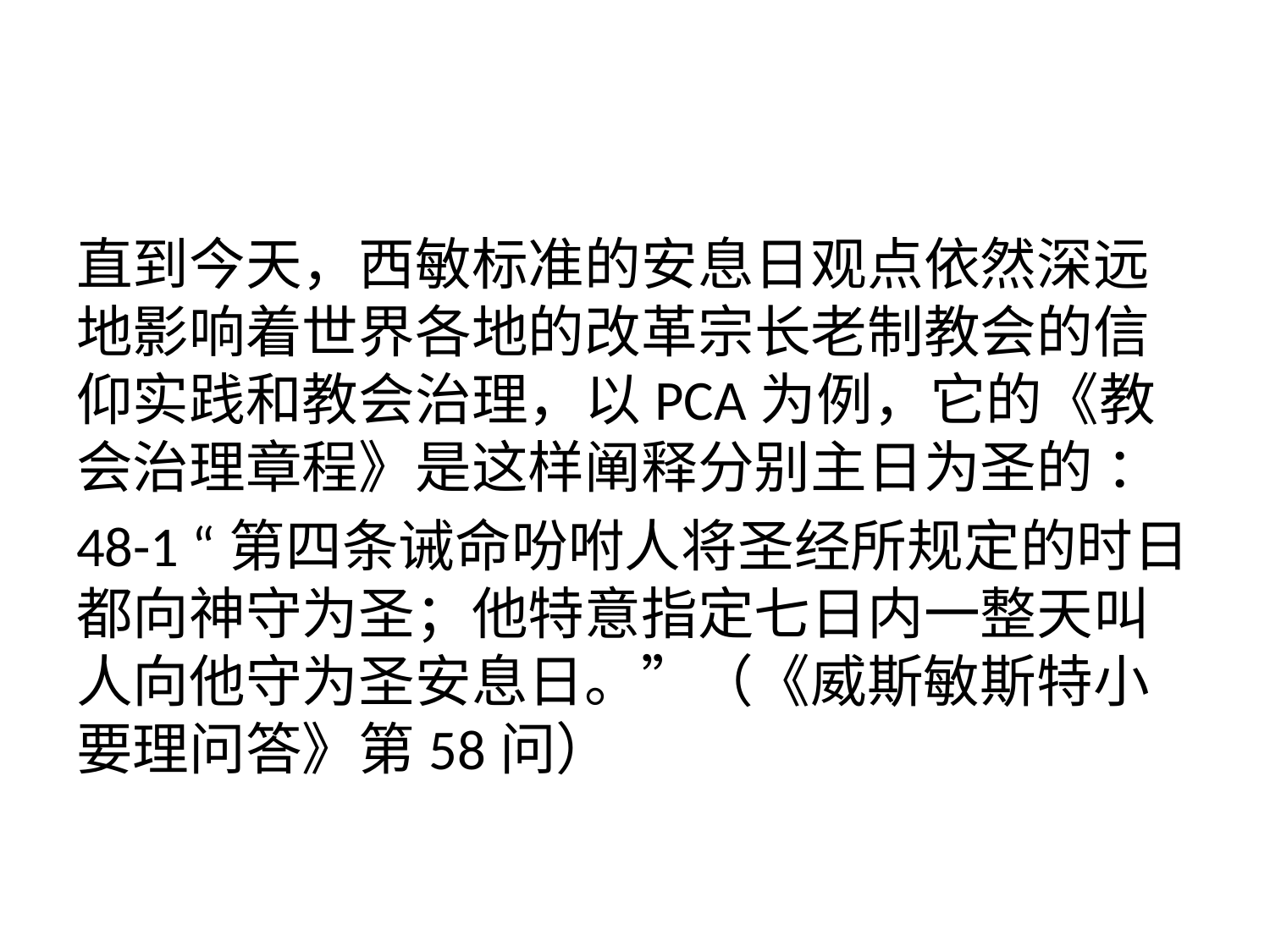

#
直到今天，西敏标准的安息日观点依然深远地影响着世界各地的改革宗长老制教会的信仰实践和教会治理，以PCA为例，它的《教会治理章程》是这样阐释分别主日为圣的 ：
48-1 “第四条诫命吩咐人将圣经所规定的时日都向神守为圣；他特意指定七日内一整天叫人向他守为圣安息日。”（《威斯敏斯特小要理问答》第58问）